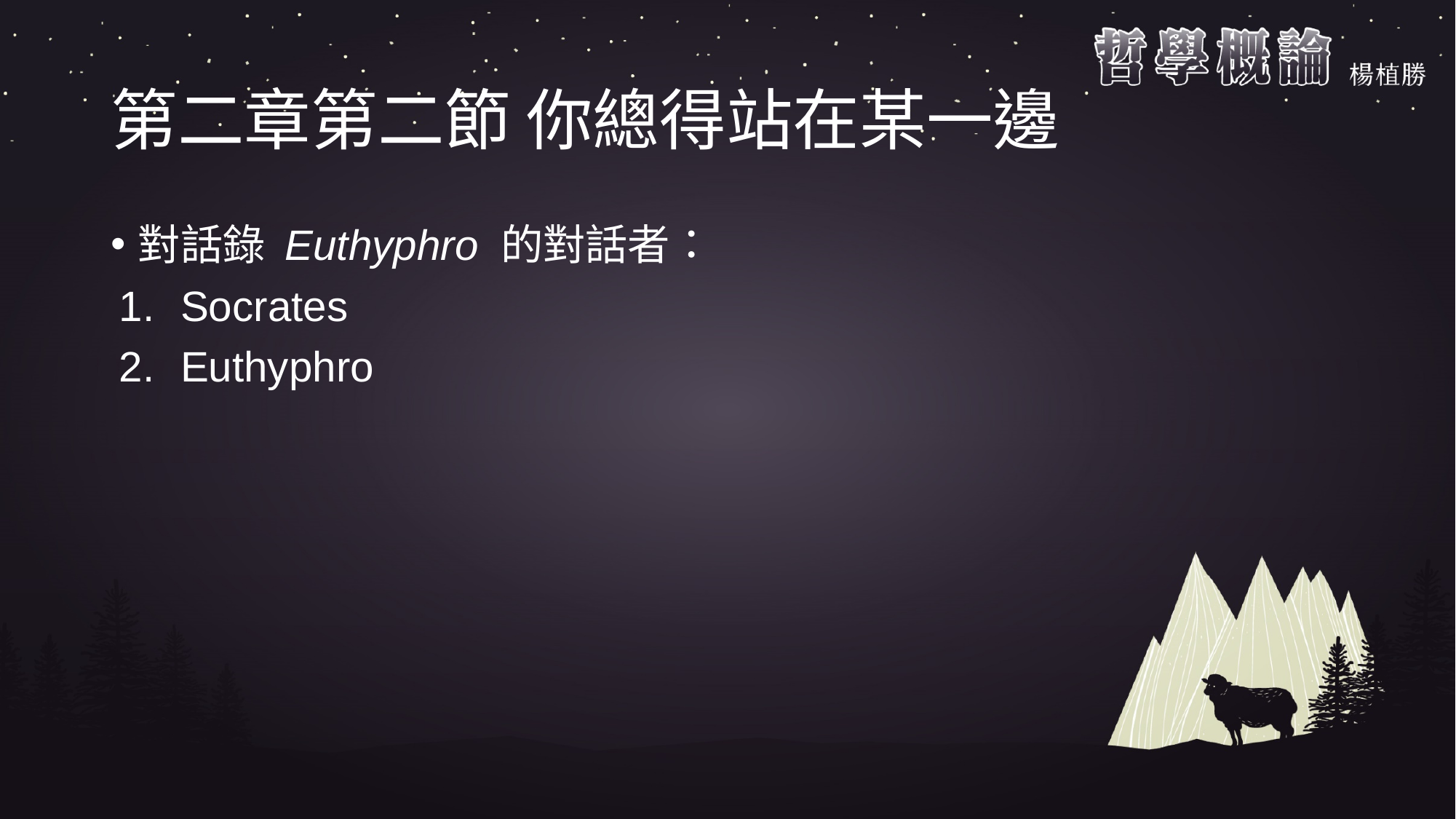

# 第二章第二節 你總得站在某一邊
對話錄 Euthyphro 的對話者：
Socrates
Euthyphro